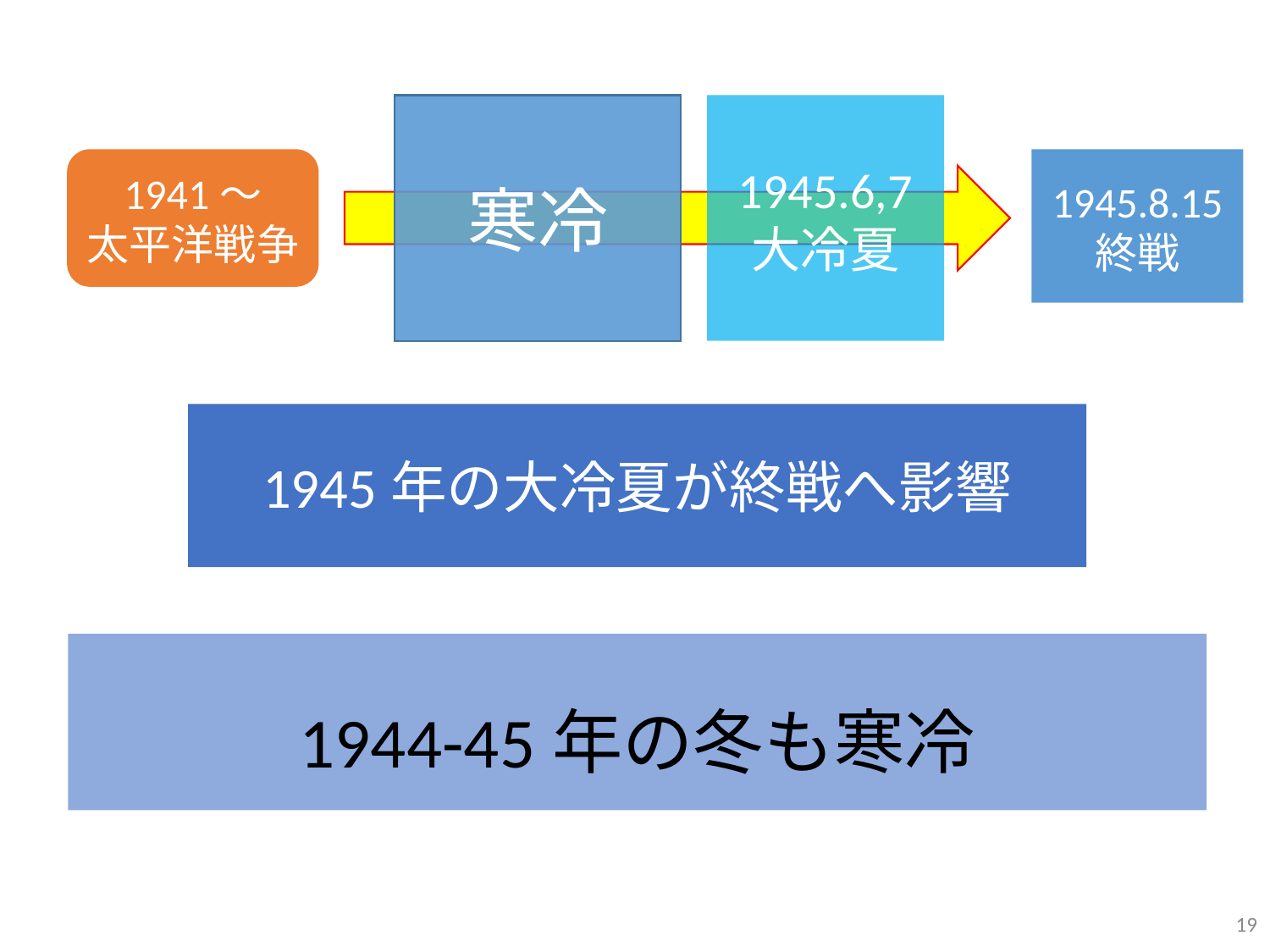

寒冷
1945.6,7
大冷夏
1941～
太平洋戦争
1945.8.15
終戦

1945年の大冷夏が終戦へ影響

1944-45年の冬も寒冷

19